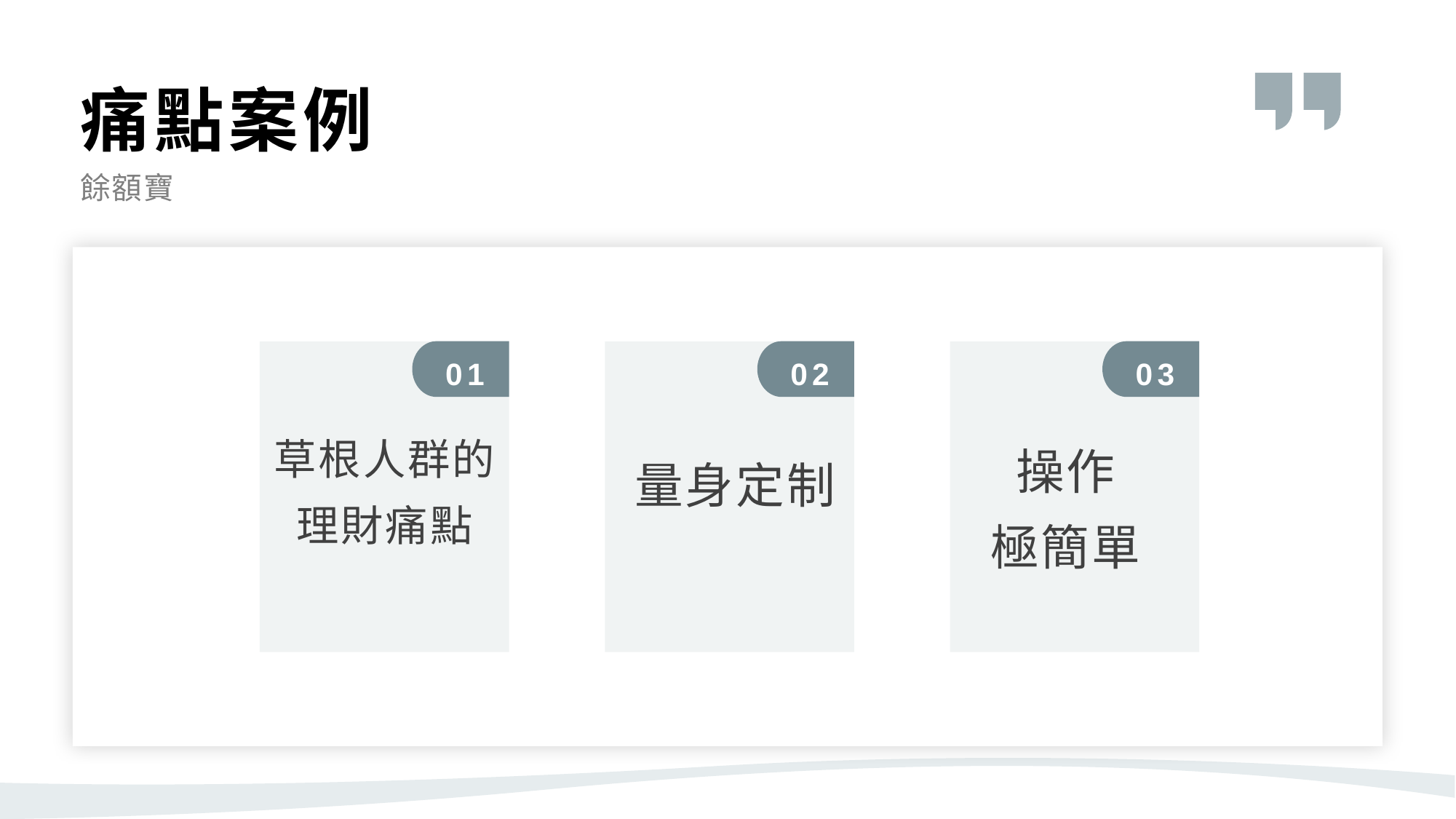

痛點案例

餘額寶

01

02

03
草根人群的
理財痛點
操作
極簡單
量身定制